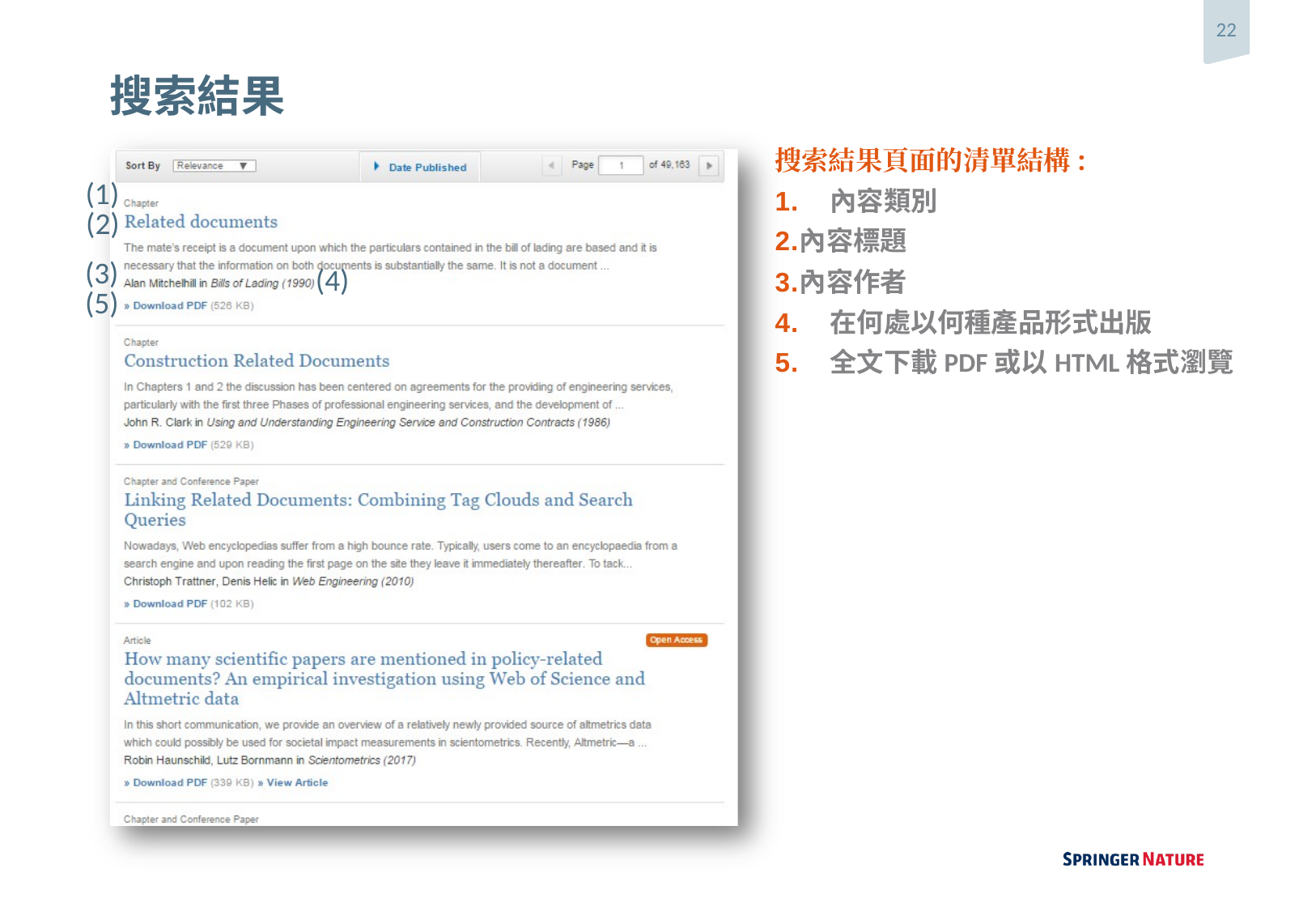

22
# 搜索結果

搜索結果頁面的清單結構:
    內容類別
內容標題
內容作者
    在何處以何種產品形式出版
    全文下載PDF或以HTML格式瀏覽

(1)
(2)
(3)
(5)
(4)